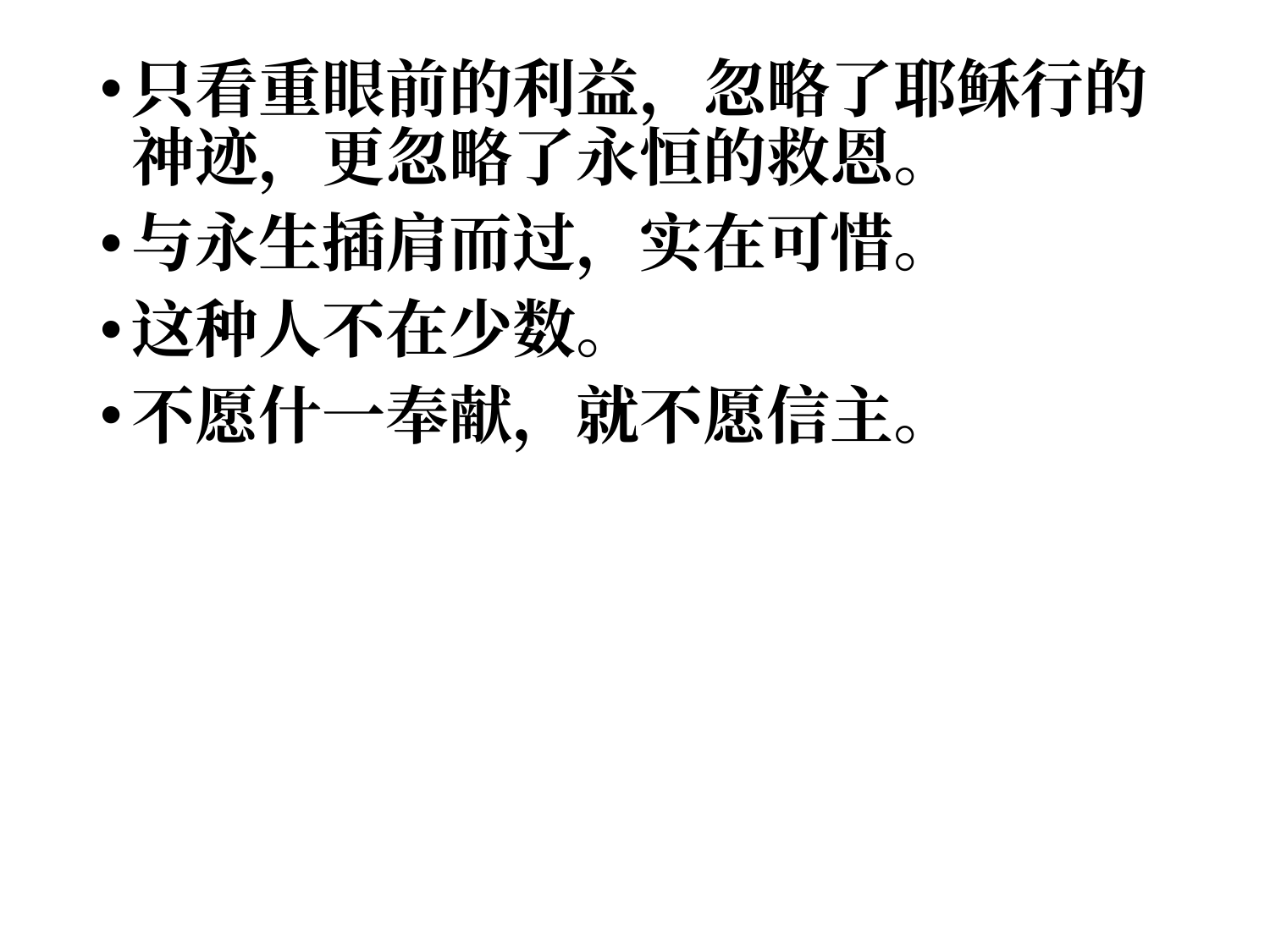

只看重眼前的利益，忽略了耶稣行的神迹，更忽略了永恒的救恩。
与永生插肩而过，实在可惜。
这种人不在少数。
不愿什一奉献，就不愿信主。